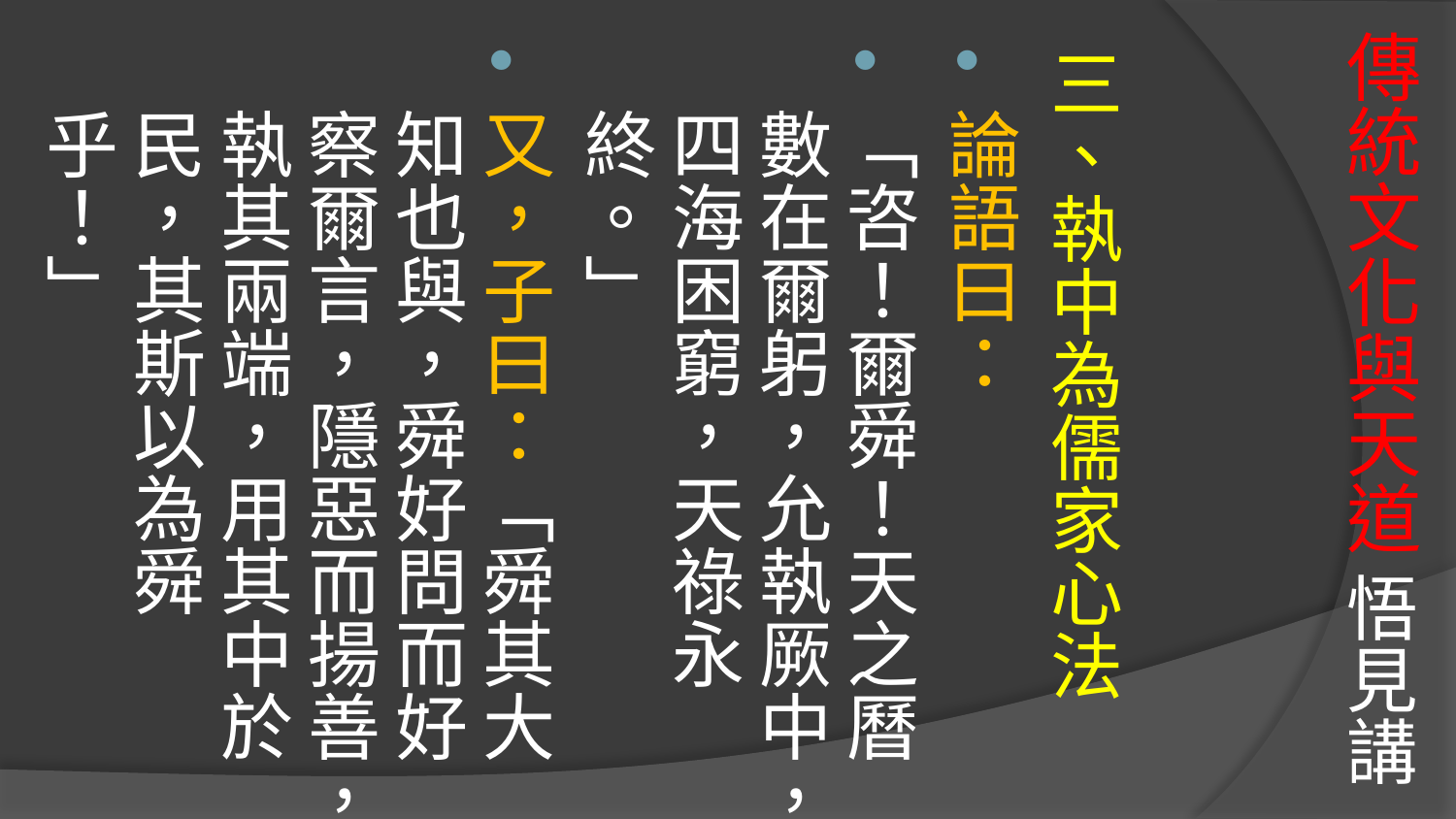

# 傳統文化與天道 悟見講
三、執中為儒家心法
論語曰：
「咨！爾舜！天之曆數在爾躬，允執厥中，四海困窮，天祿永終。」
又，子曰：「舜其大知也與，舜好問而好察爾言，隱惡而揚善，執其兩端，用其中於民，其斯以為舜乎！」